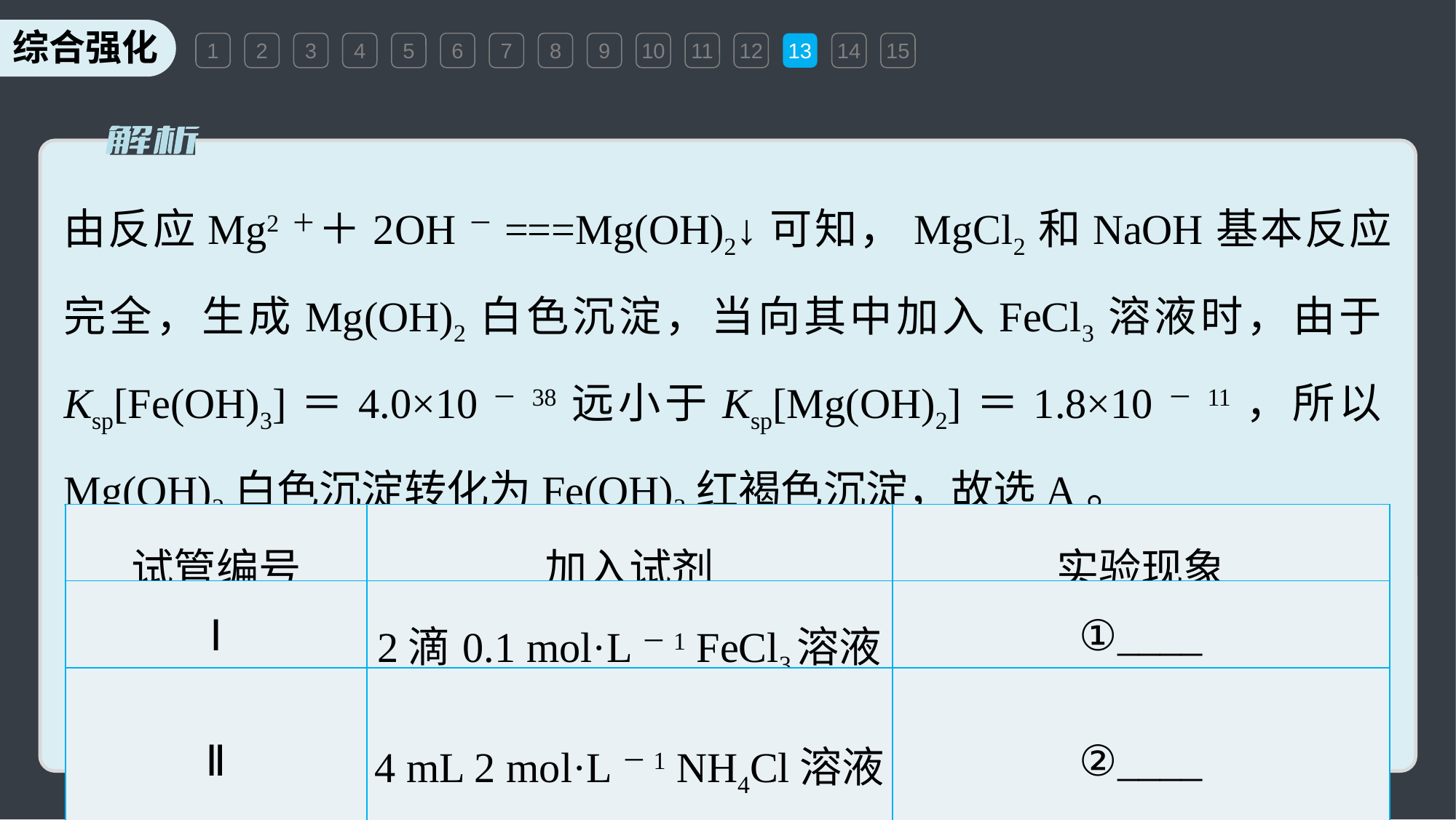

1
2
3
4
5
6
7
8
9
10
11
12
13
14
15

由反应Mg2＋＋2OH－===Mg(OH)2↓可知，MgCl2和NaOH基本反应完全，生成Mg(OH)2白色沉淀，当向其中加入FeCl3溶液时，由于Ksp[Fe(OH)3]＝4.0×10－38远小于Ksp[Mg(OH)2]＝1.8×10－11，所以Mg(OH)2白色沉淀转化为Fe(OH)3红褐色沉淀，故选A。
| 试管编号 | 加入试剂 | 实验现象 |
| --- | --- | --- |
| Ⅰ | 2滴0.1 mol·L－1 FeCl3溶液 | ①\_\_\_\_ |
| Ⅱ | 4 mL 2 mol·L－1 NH4Cl溶液 | ②\_\_\_\_ |